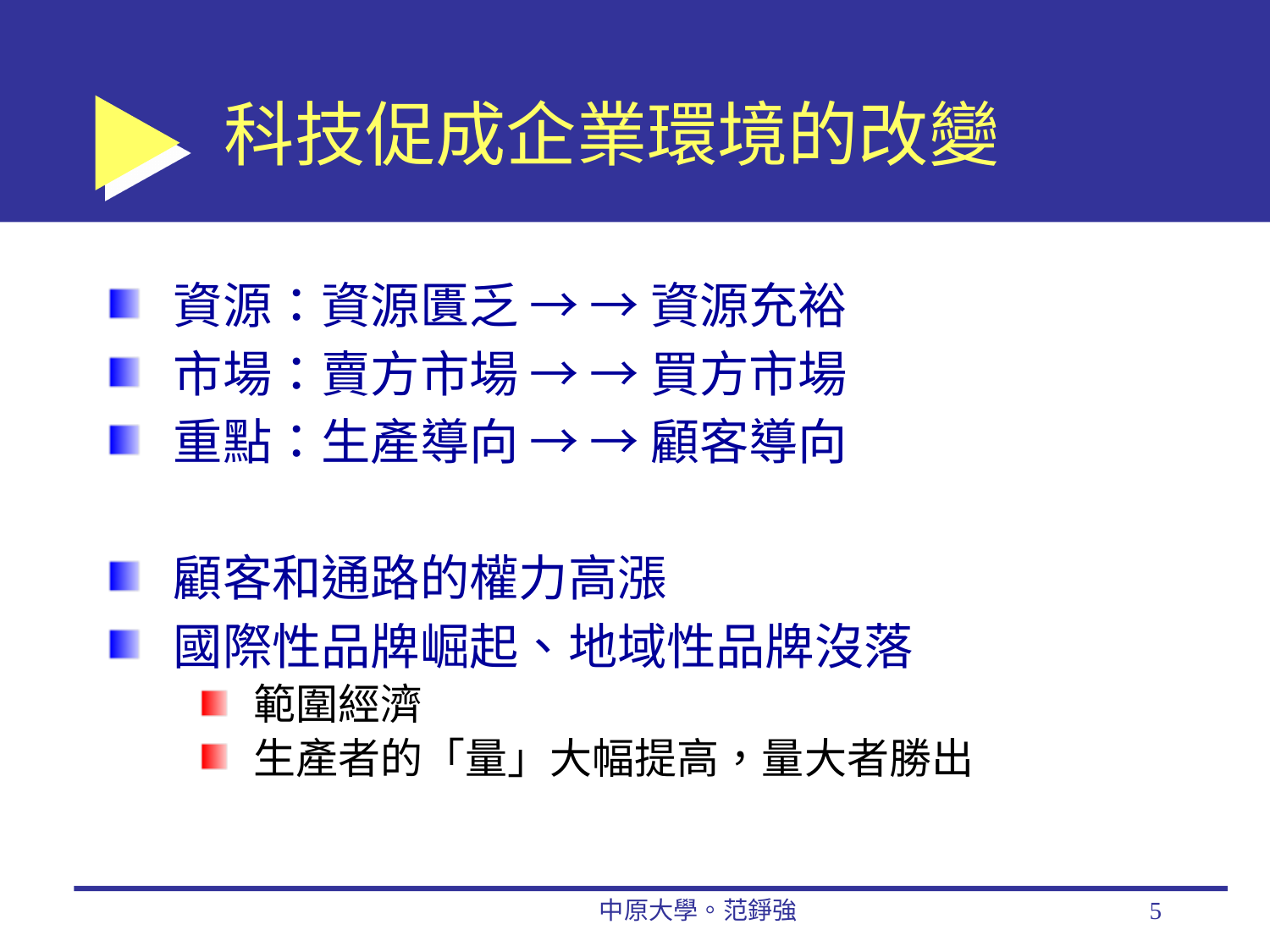

# 科技促成企業環境的改變
資源：資源匱乏 → → 資源充裕
市場：賣方市場 → → 買方市場
重點：生產導向 → → 顧客導向

顧客和通路的權力高漲
國際性品牌崛起、地域性品牌沒落
範圍經濟
生產者的「量」大幅提高，量大者勝出
中原大學。范錚強
5